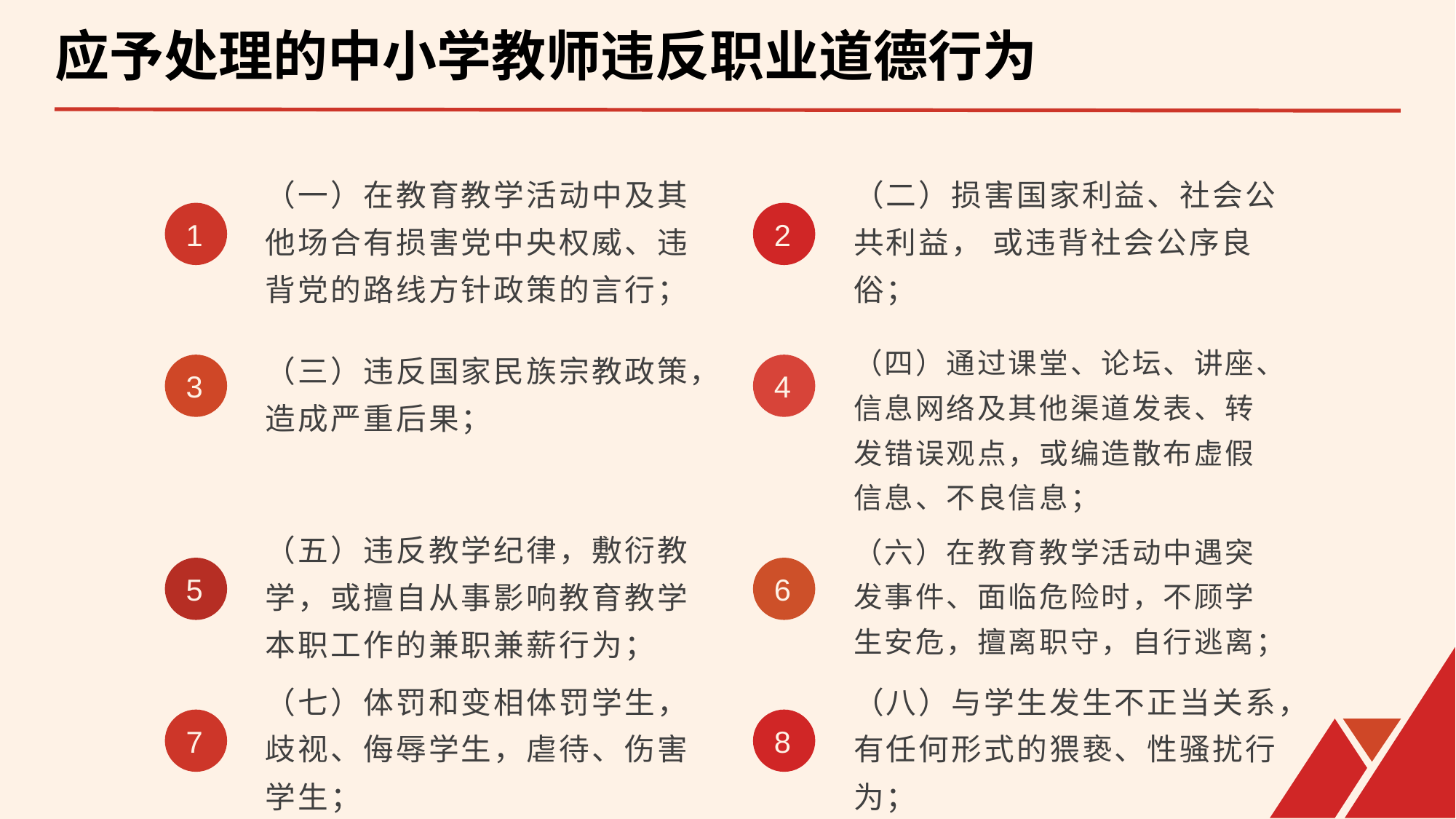

应予处理的中小学教师违反职业道德行为
（一）在教育教学活动中及其他场合有损害党中央权威、违背党的路线方针政策的言行；
（二）损害国家利益、社会公共利益， 或违背社会公序良俗；

1
2
（三）违反国家民族宗教政策，造成严重后果；

3
4
（四）通过课堂、论坛、讲座、信息网络及其他渠道发表、转发错误观点，或编造散布虚假信息、不良信息；
（五）违反教学纪律，敷衍教学，或擅自从事影响教育教学本职工作的兼职兼薪行为；
（六）在教育教学活动中遇突发事件、面临危险时，不顾学生安危，擅离职守，自行逃离；

5
6

（七）体罚和变相体罚学生，歧视、侮辱学生，虐待、伤害学生；
（八）与学生发生不正当关系，有任何形式的猥亵、性骚扰行为；

7
8